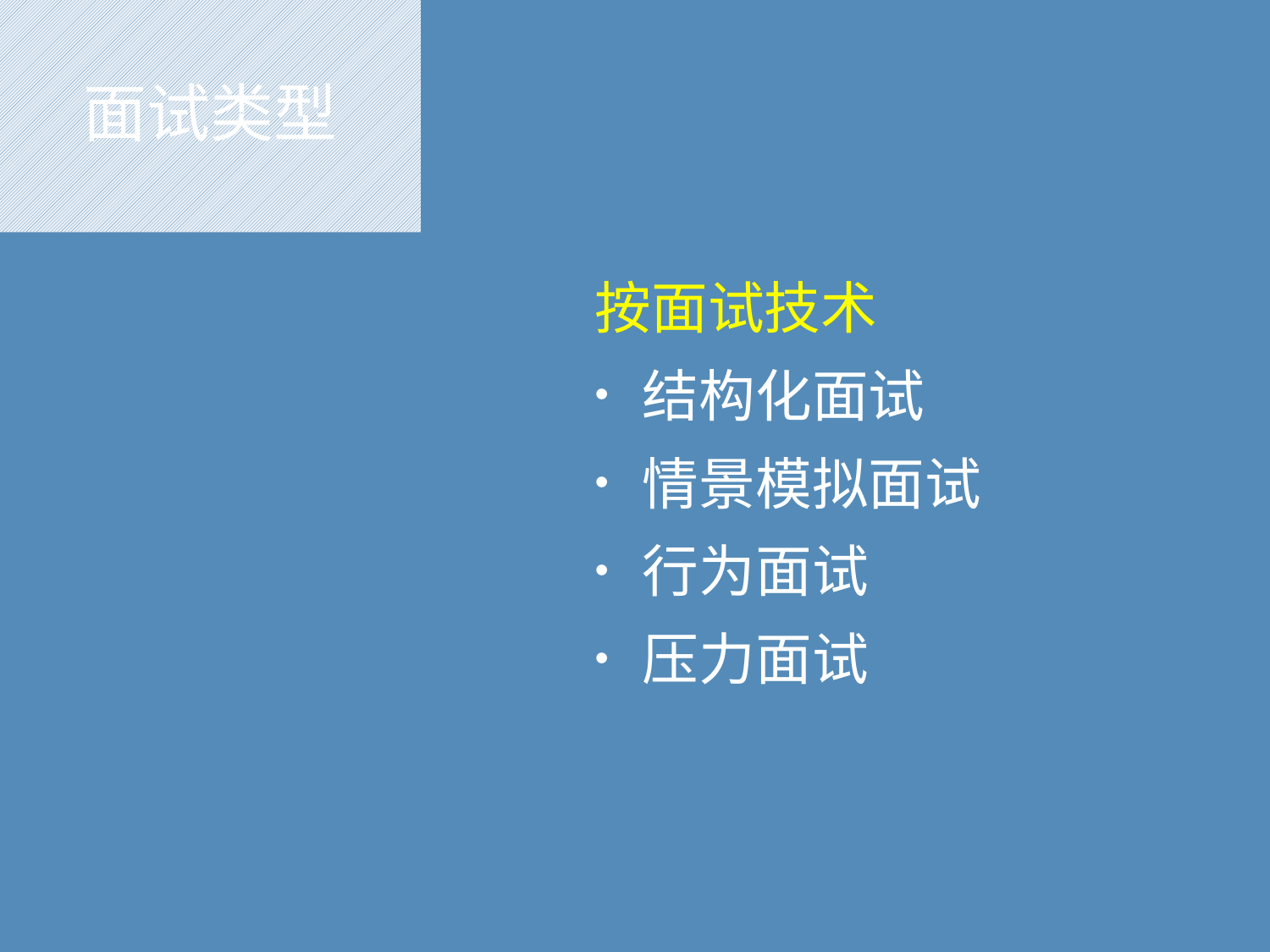

# 面试类型
按面试技术
结构化面试
情景模拟面试
行为面试
压力面试